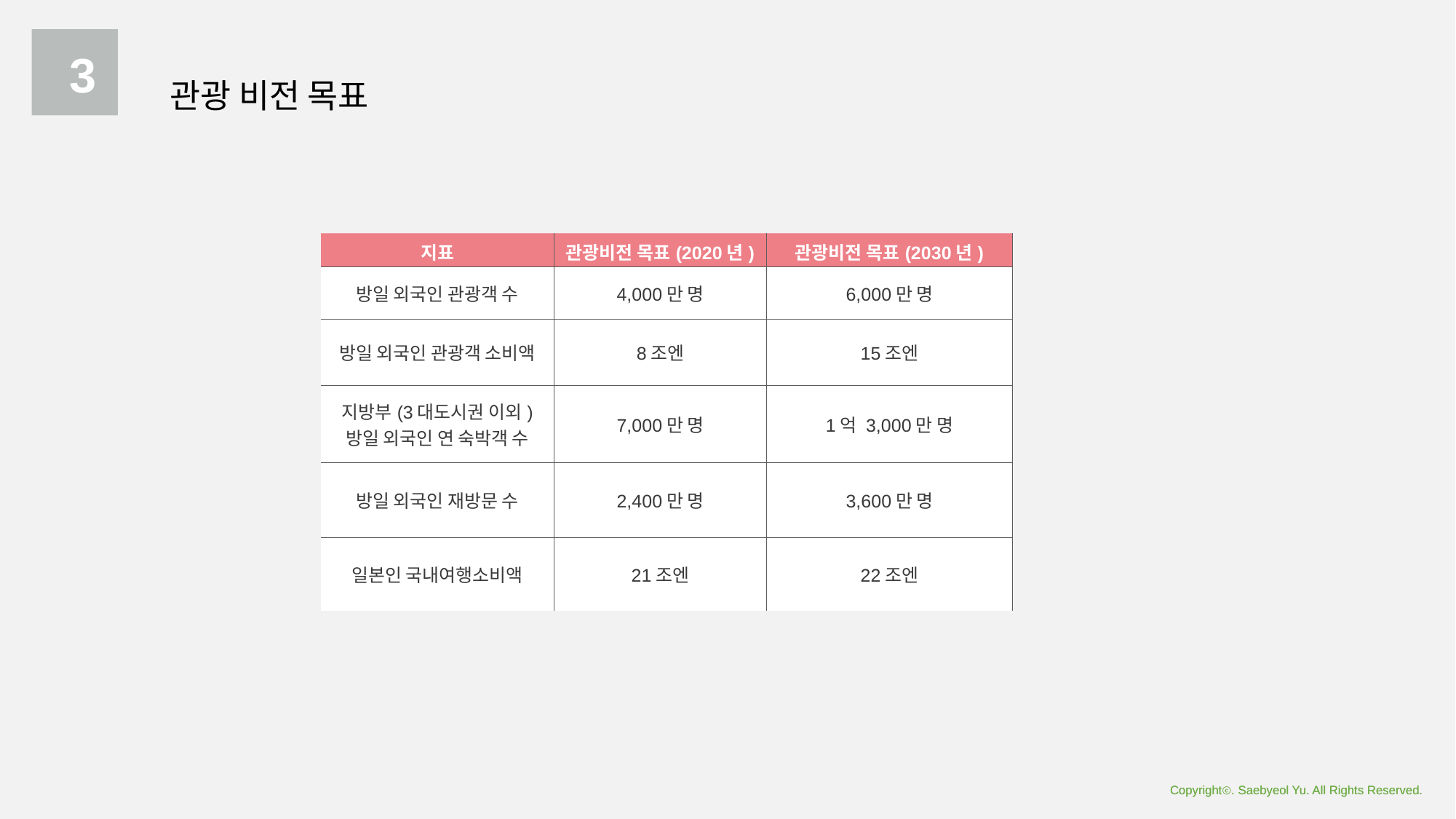

3
관광 비전 목표
| 지표 | 관광비전 목표(2020년) | 관광비전 목표(2030년) |
| --- | --- | --- |
| 방일 외국인 관광객 수 | 4,000만 명 | 6,000만 명 |
| 방일 외국인 관광객 소비액 | 8조엔 | 15조엔 |
| 지방부(3대도시권 이외) 방일 외국인 연 숙박객 수 | 7,000만 명 | 1억 3,000만 명 |
| 방일 외국인 재방문 수 | 2,400만 명 | 3,600만 명 |
| 일본인 국내여행소비액 | 21조엔 | 22조엔 |
Copyrightⓒ. Saebyeol Yu. All Rights Reserved.